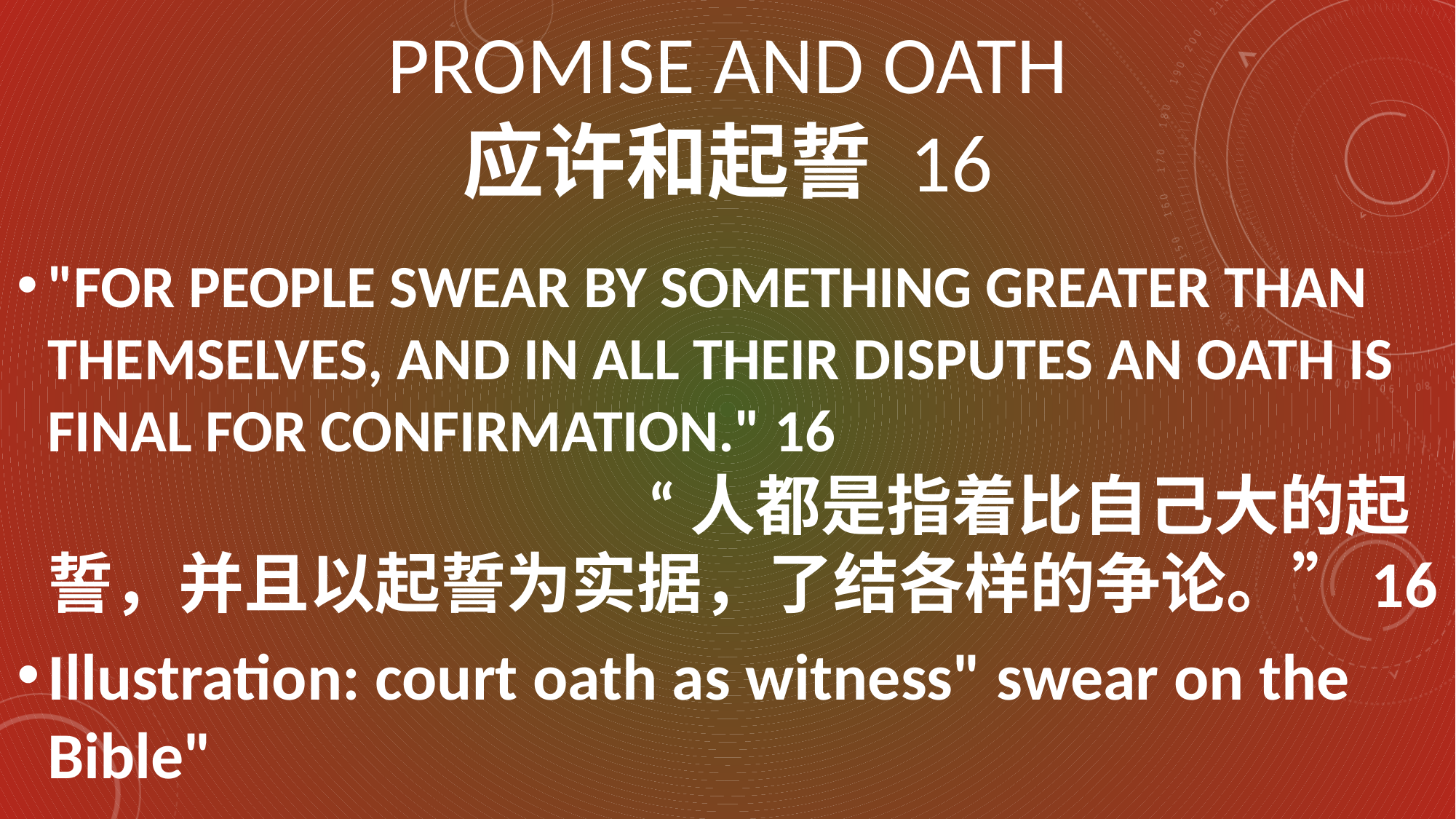

# PROMISE AND OATH 应许和起誓 16
"FOR PEOPLE SWEAR BY SOMETHING GREATER THAN THEMSELVES, AND IN ALL THEIR DISPUTES AN OATH IS FINAL FOR CONFIRMATION." 16                                                                                         “人都是指着比自己大的起誓，并且以起誓为实据，了结各样的争论。”16
Illustration: court oath as witness" swear on the Bible"